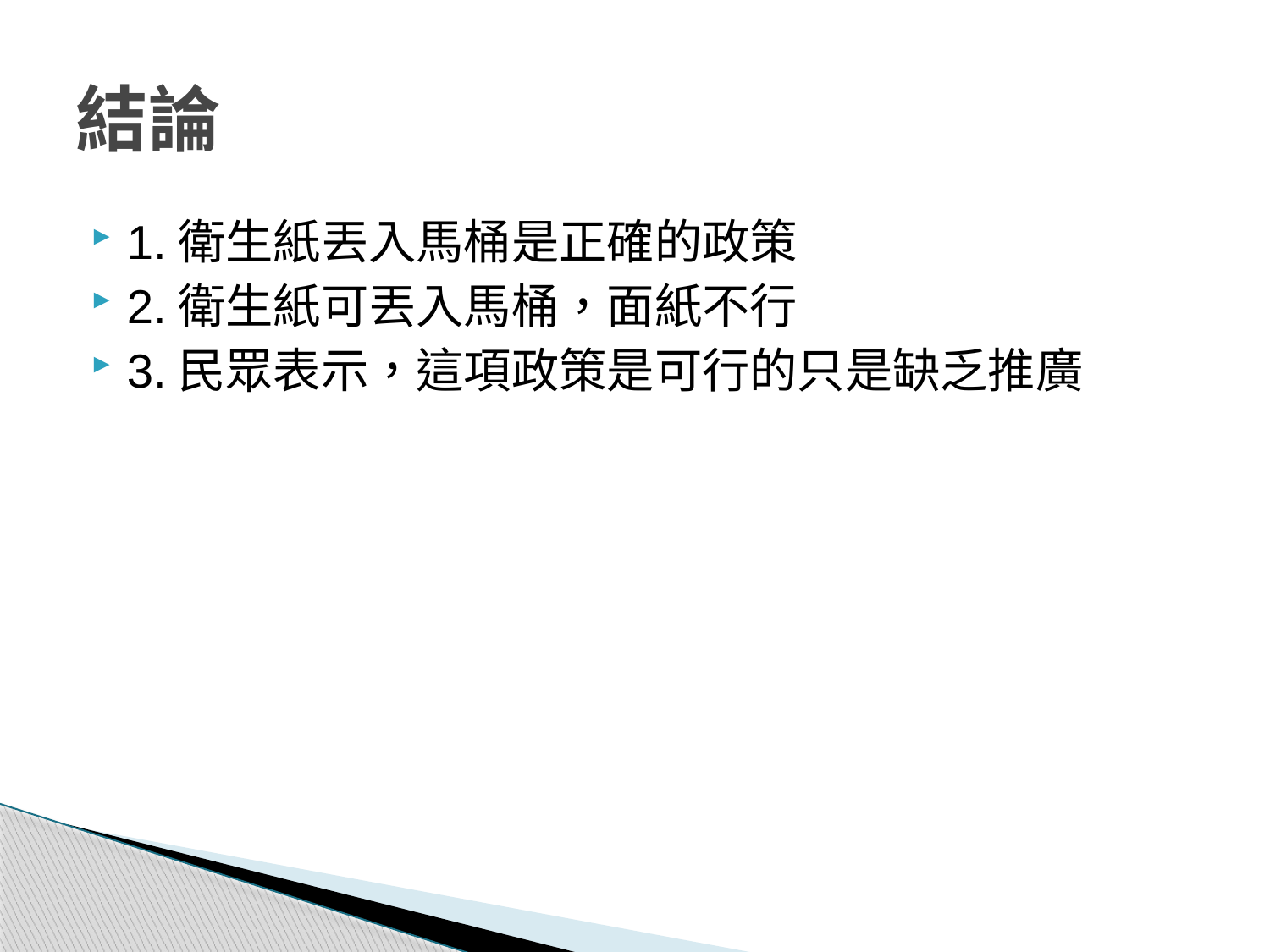

# 結論
1.衛生紙丟入馬桶是正確的政策
2.衛生紙可丟入馬桶，面紙不行
3.民眾表示，這項政策是可行的只是缺乏推廣